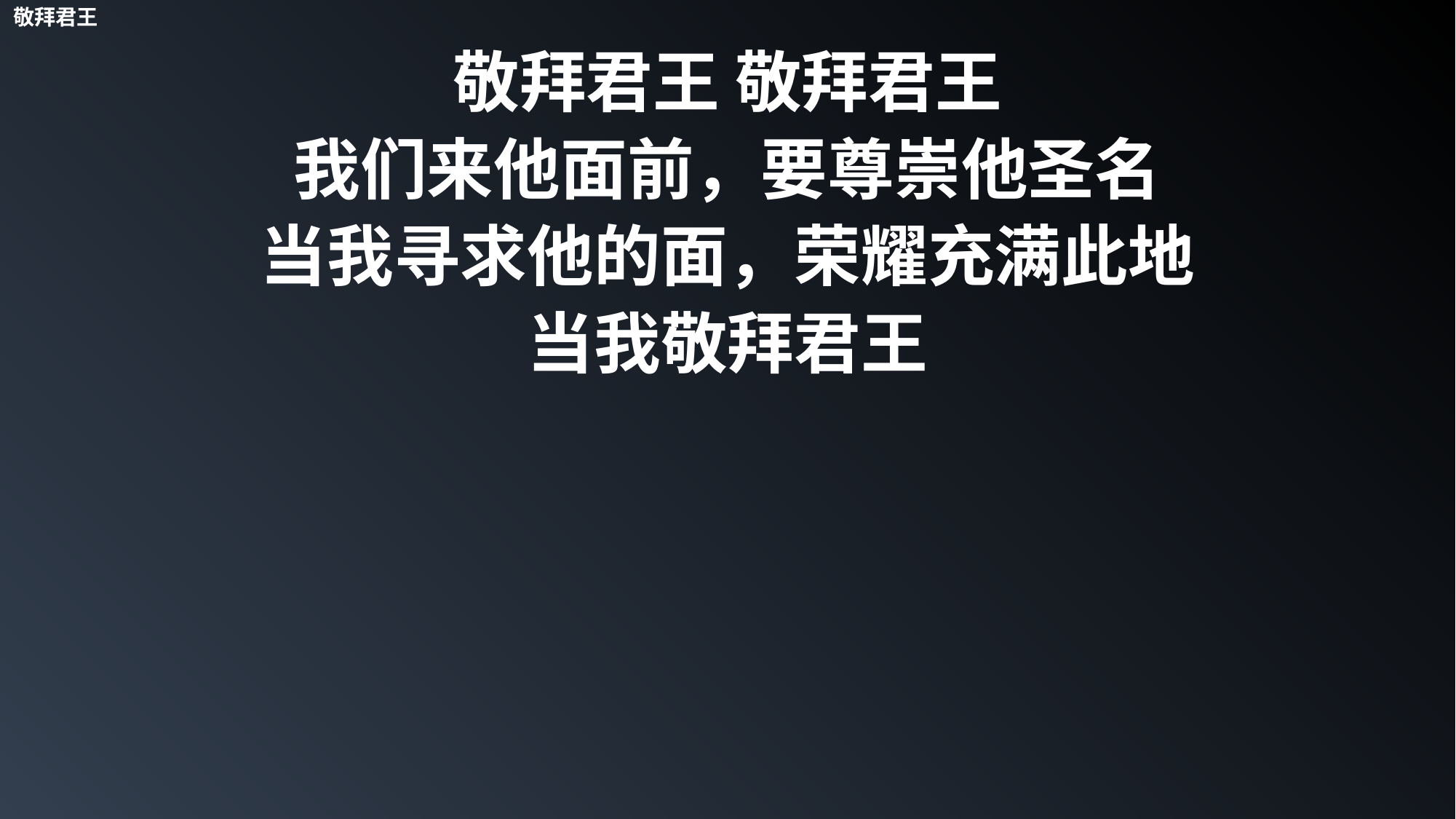

敬拜君王
敬拜君王 敬拜君王
我们来他面前，要尊崇他圣名
当我寻求他的面，荣耀充满此地
当我敬拜君王